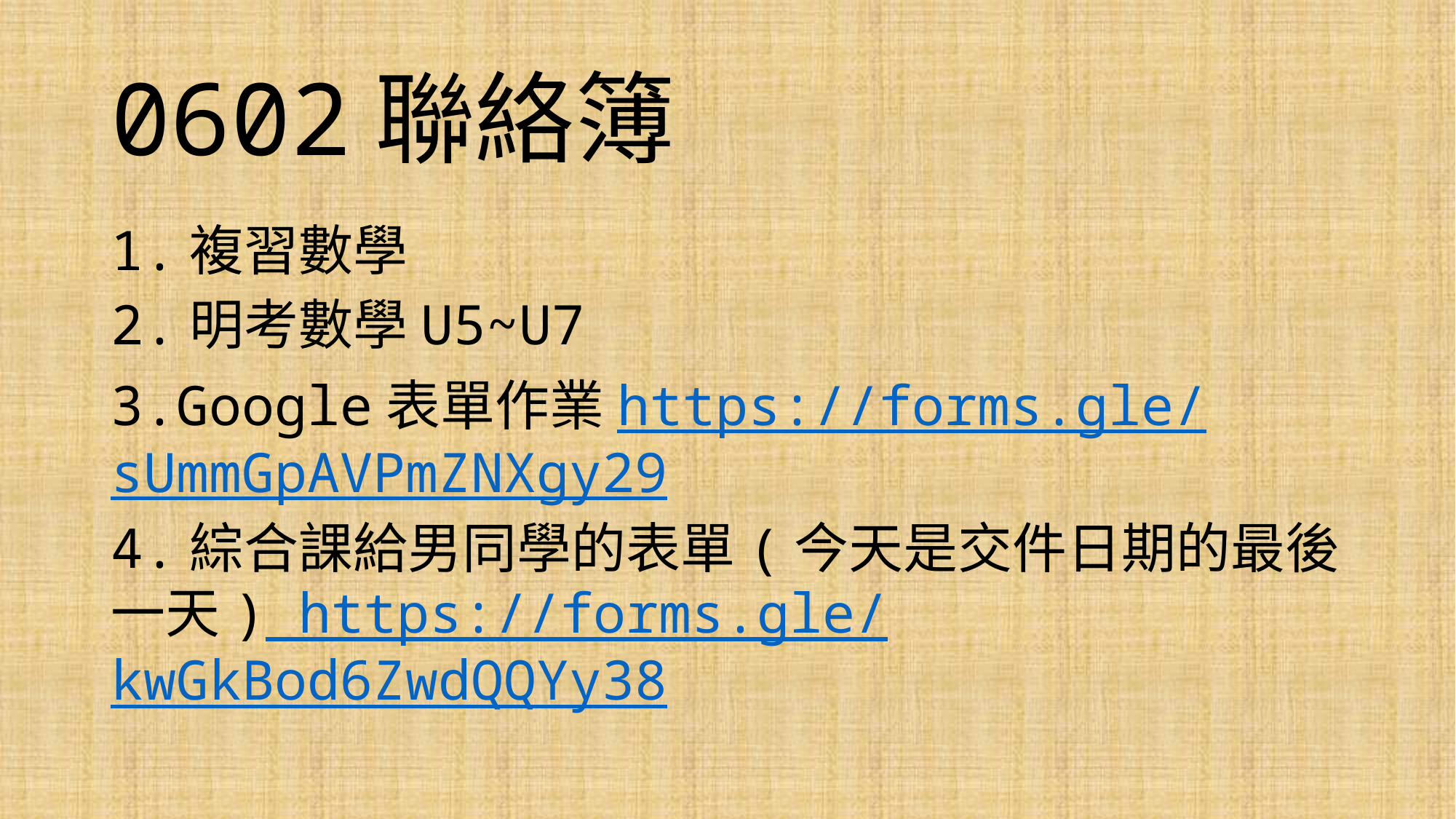

# 0602聯絡簿
1.複習數學
2.明考數學U5~U7
3.Google表單作業https://forms.gle/sUmmGpAVPmZNXgy29
4.綜合課給男同學的表單(今天是交件日期的最後一天) https://forms.gle/kwGkBod6ZwdQQYy38